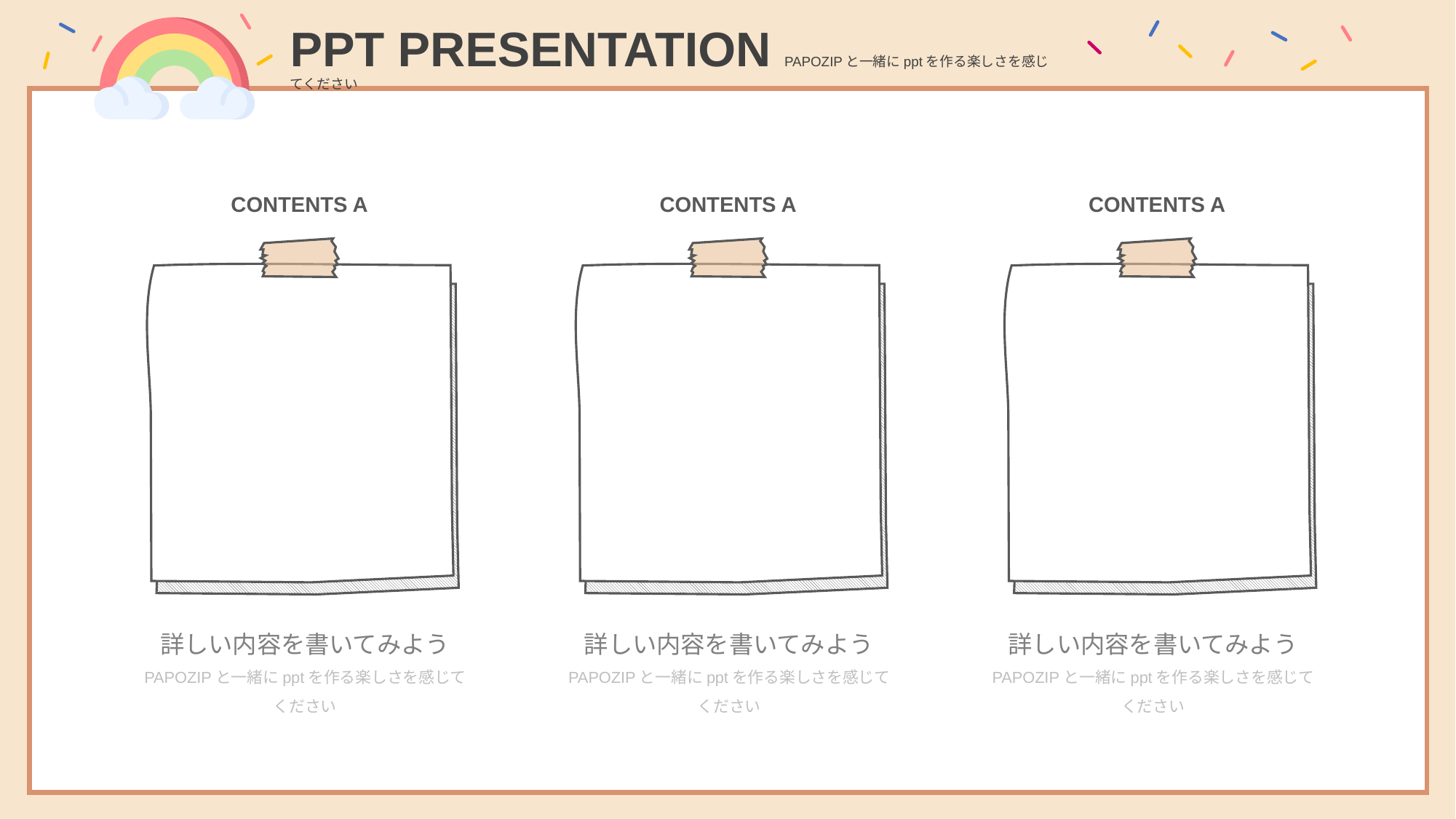

PPT PRESENTATION PAPOZIPと一緒にpptを作る楽しさを感じてください

CONTENTS A
CONTENTS A
CONTENTS A

詳しい内容を書いてみよう
PAPOZIPと一緒にpptを作る楽しさを感じてください
詳しい内容を書いてみよう
PAPOZIPと一緒にpptを作る楽しさを感じてください
詳しい内容を書いてみよう
PAPOZIPと一緒にpptを作る楽しさを感じてください